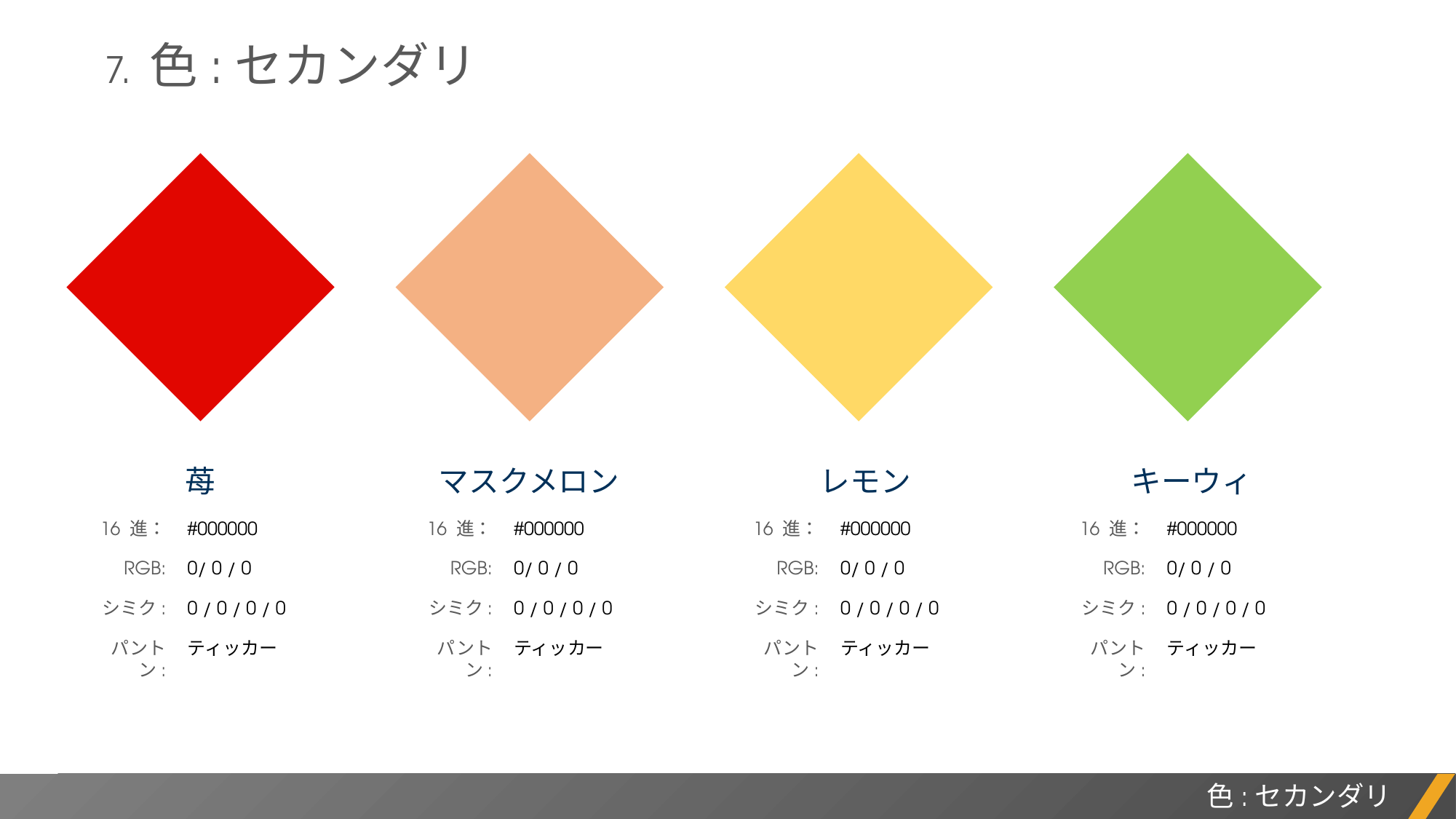

7. 色:セカンダリ

苺
マスクメロン
レモン
キーウィ
16 進：
RGB:
シミク:
パントン:
#000000
0/ 0 / 0
0 / 0 / 0 / 0
ティッカー
16 進：
RGB:
シミク:
パントン:
#000000
0/ 0 / 0
0 / 0 / 0 / 0
ティッカー
16 進：
RGB:
シミク:
パントン:
#000000
0/ 0 / 0
0 / 0 / 0 / 0
ティッカー
16 進：
RGB:
シミク:
パントン:
#000000
0/ 0 / 0
0 / 0 / 0 / 0
ティッカー
色:セカンダリ
プロジェクトレポート